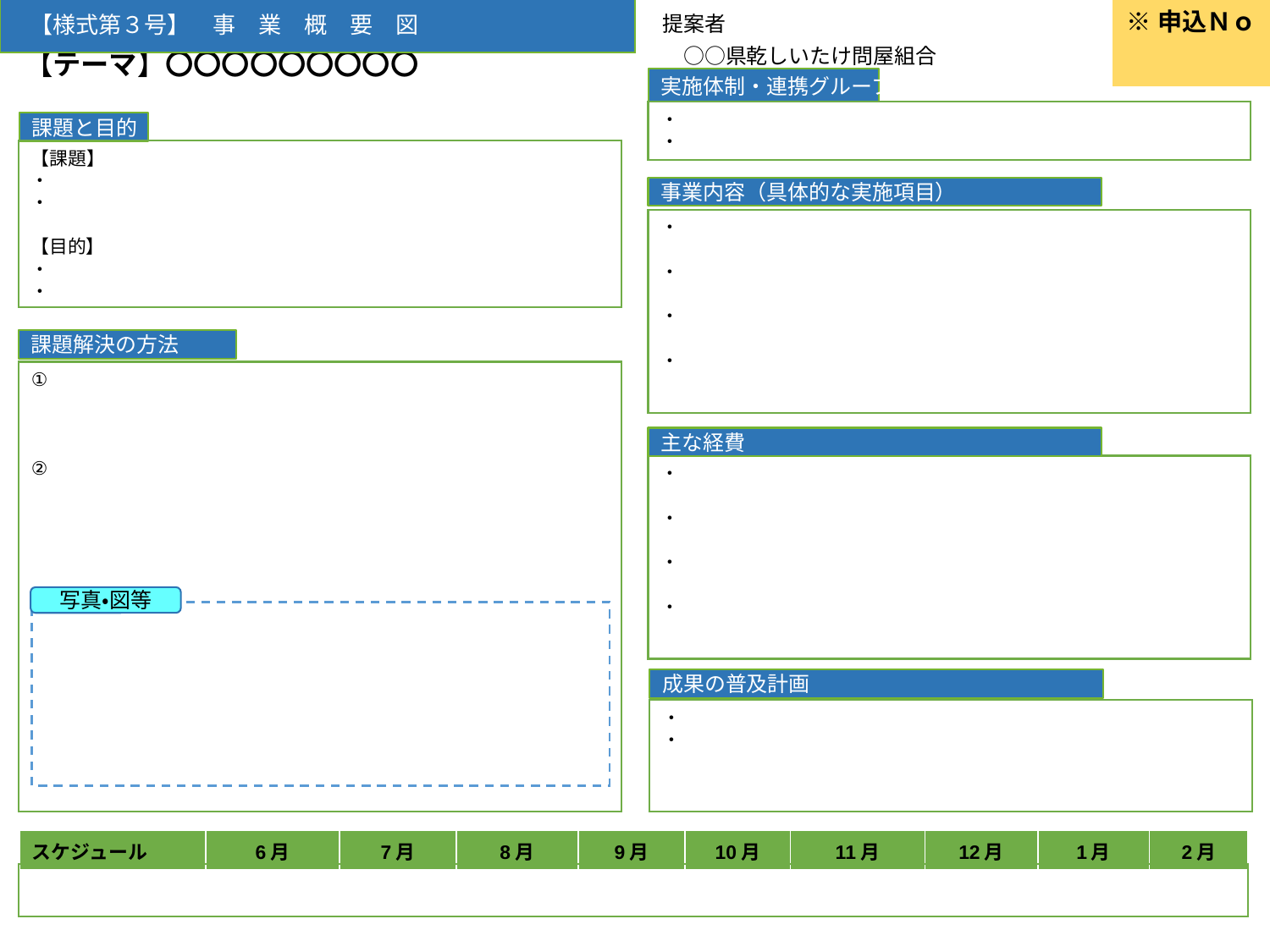

【様式第３号】　事　業　概　要　図
※申込Ｎｏ
提案者
　○○県乾しいたけ問屋組合
【テーマ】〇〇〇〇〇〇〇〇〇
実施体制・連携グループ
・
・
課題と目的
【課題】
・
・

【目的】
・
・
事業内容（具体的な実施項目）
・

・

・

・
課題解決の方法
①

②
主な経費
・

・

・

・
写真・図等

成果の普及計画
・
・
| スケジュール | 6月 | 7月 | 8月 | 9月 | 10月 | 11月 | 12月 | 1月 | 2月 |
| --- | --- | --- | --- | --- | --- | --- | --- | --- | --- |